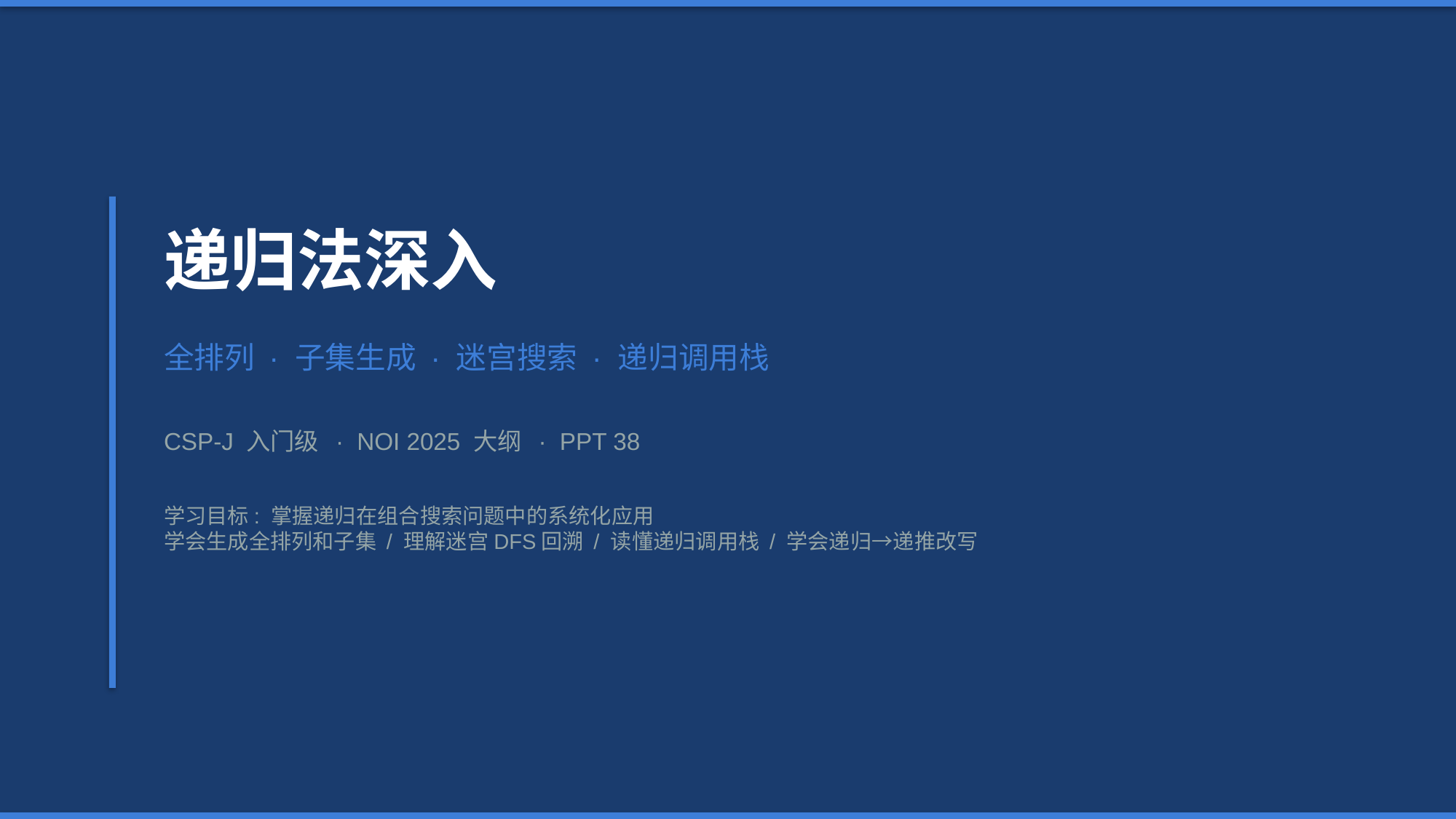

递归法深入
全排列 · 子集生成 · 迷宫搜索 · 递归调用栈
CSP-J 入门级  ·  NOI 2025 大纲  ·  PPT 38
学习目标: 掌握递归在组合搜索问题中的系统化应用
学会生成全排列和子集 / 理解迷宫DFS回溯 / 读懂递归调用栈 / 学会递归→递推改写